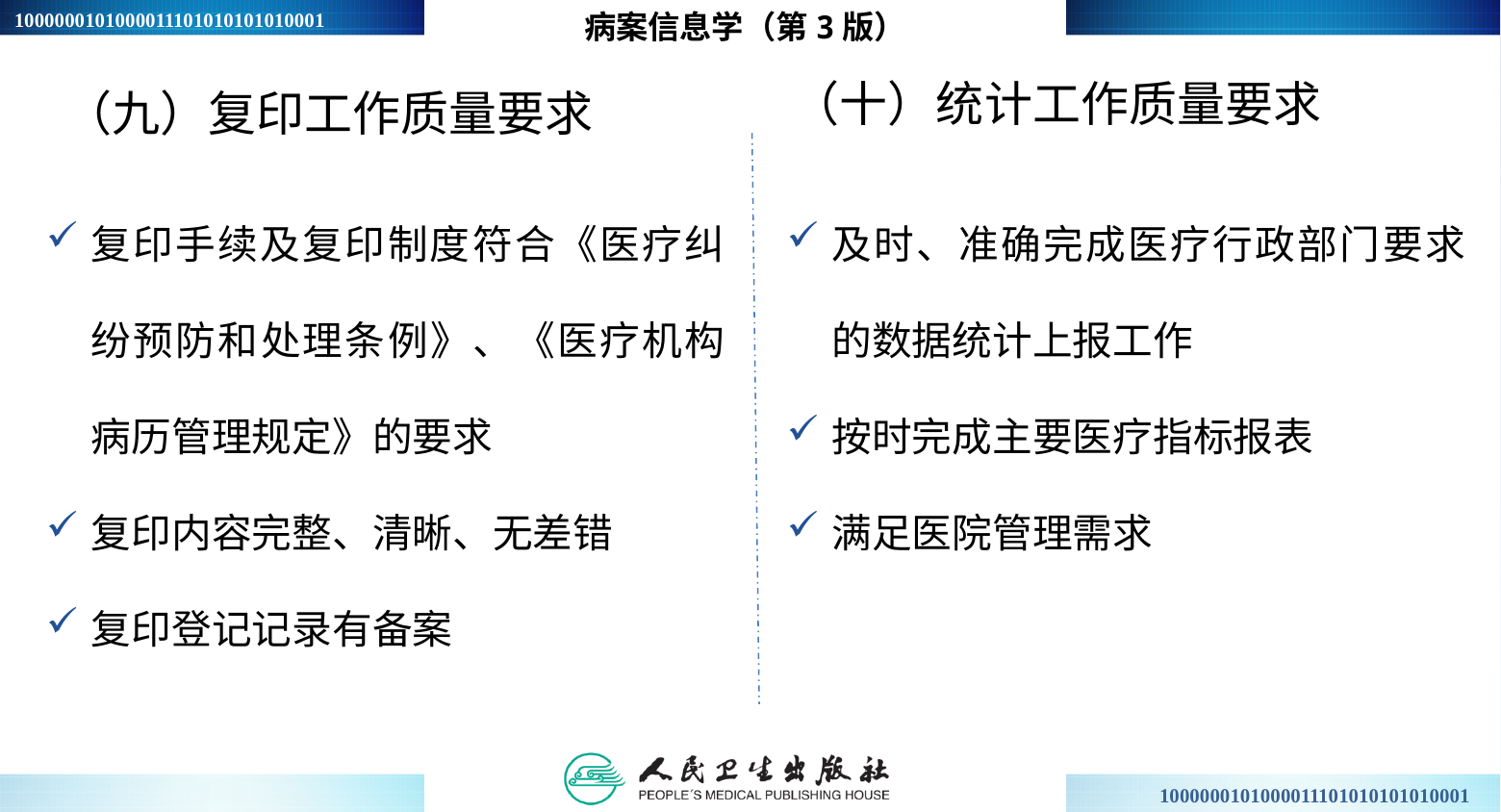

病案信息学（第3版）
（十）统计工作质量要求
（九）复印工作质量要求
及时、准确完成医疗行政部门要求的数据统计上报工作
按时完成主要医疗指标报表
满足医院管理需求
复印手续及复印制度符合《医疗纠纷预防和处理条例》、《医疗机构病历管理规定》的要求
复印内容完整、清晰、无差错
复印登记记录有备案